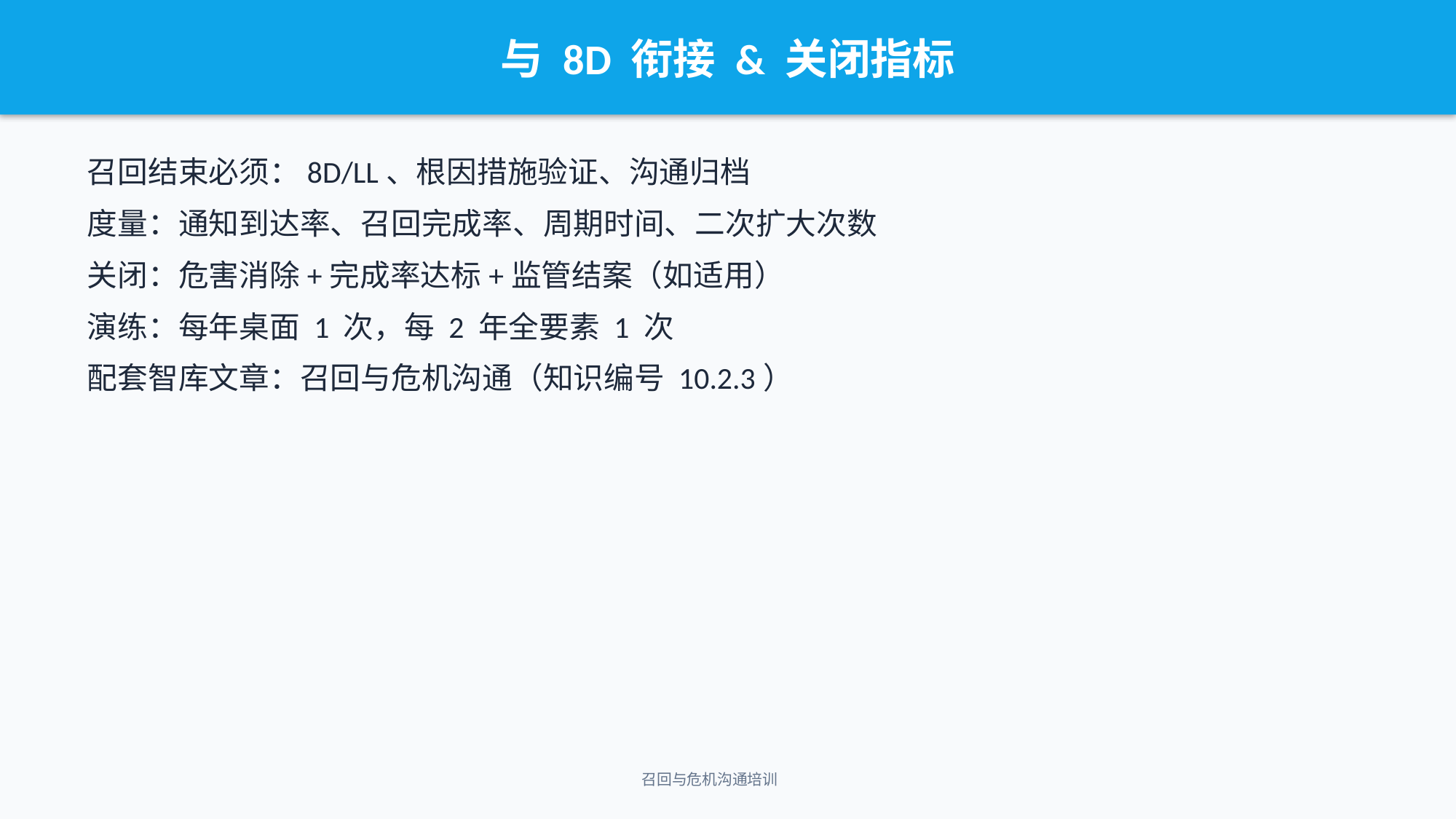

与 8D 衔接 & 关闭指标
召回结束必须：8D/LL、根因措施验证、沟通归档
度量：通知到达率、召回完成率、周期时间、二次扩大次数
关闭：危害消除+完成率达标+监管结案（如适用）
演练：每年桌面 1 次，每 2 年全要素 1 次
配套智库文章：召回与危机沟通（知识编号 10.2.3）
召回与危机沟通培训